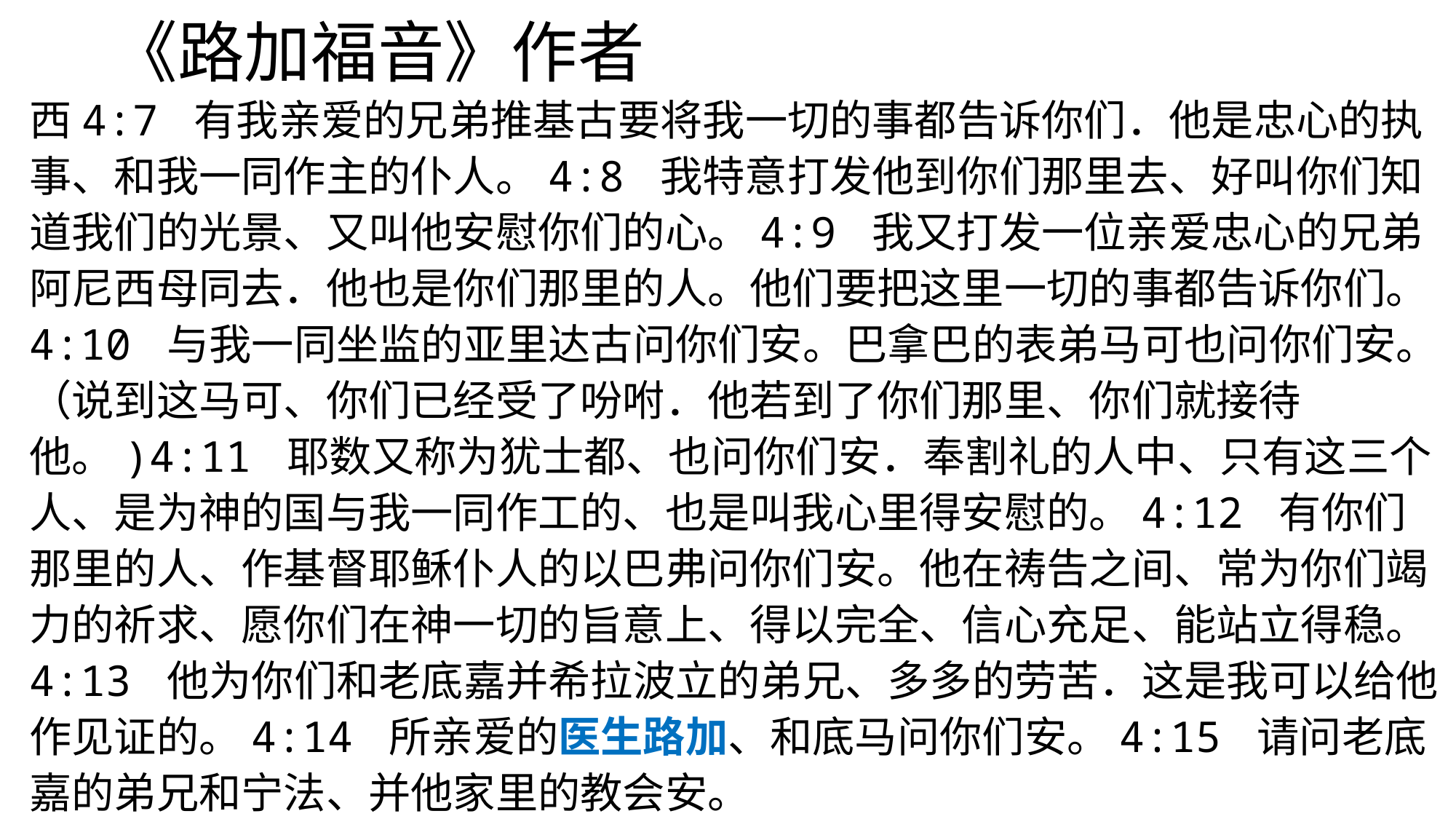

# 《路加福音》作者
西4:7 有我亲爱的兄弟推基古要将我一切的事都告诉你们．他是忠心的执事、和我一同作主的仆人。4:8 我特意打发他到你们那里去、好叫你们知道我们的光景、又叫他安慰你们的心。4:9 我又打发一位亲爱忠心的兄弟阿尼西母同去．他也是你们那里的人。他们要把这里一切的事都告诉你们。4:10 与我一同坐监的亚里达古问你们安。巴拿巴的表弟马可也问你们安。（说到这马可、你们已经受了吩咐．他若到了你们那里、你们就接待他。)4:11 耶数又称为犹士都、也问你们安．奉割礼的人中、只有这三个人、是为神的国与我一同作工的、也是叫我心里得安慰的。4:12 有你们那里的人、作基督耶稣仆人的以巴弗问你们安。他在祷告之间、常为你们竭力的祈求、愿你们在神一切的旨意上、得以完全、信心充足、能站立得稳。4:13 他为你们和老底嘉并希拉波立的弟兄、多多的劳苦．这是我可以给他作见证的。4:14 所亲爱的医生路加、和底马问你们安。4:15 请问老底嘉的弟兄和宁法、并他家里的教会安。